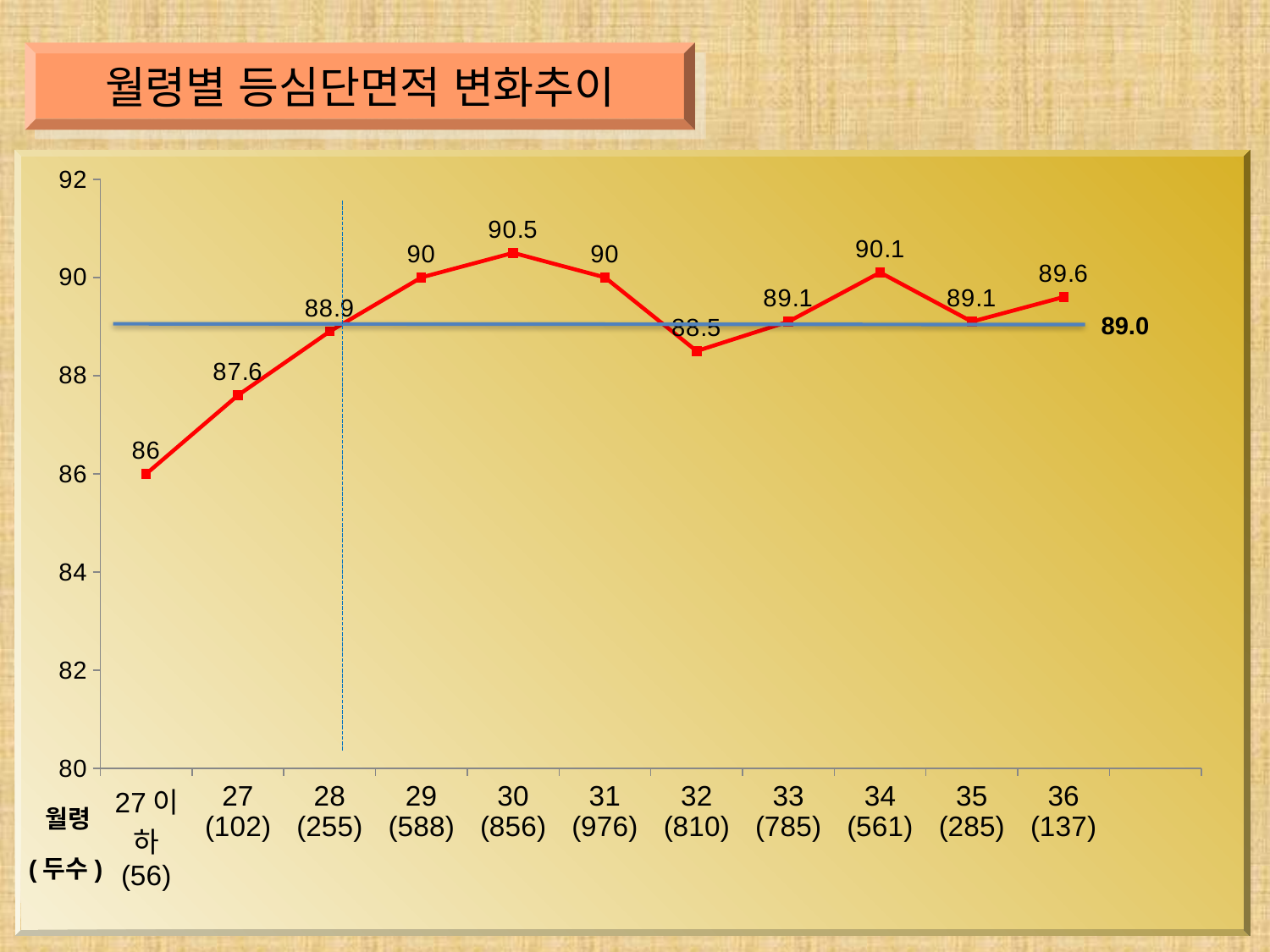

월령별 등심단면적 변화추이

### Chart

| Category | 등심단면적 |
|---|---|
| 27이하 (56) | 86.0 |
| 27 (102) | 87.6 |
| 28 (255) | 88.9 |
| 29 (588) | 90.0 |
| 30 (856) | 90.5 |
| 31 (976) | 90.0 |
| 32 (810) | 88.5 |
| 33 (785) | 89.1 |
| 34 (561) | 90.1 |
| 35 (285) | 89.1 |
| 36 (137) | 89.6 |
89.0
 월령

(두수)